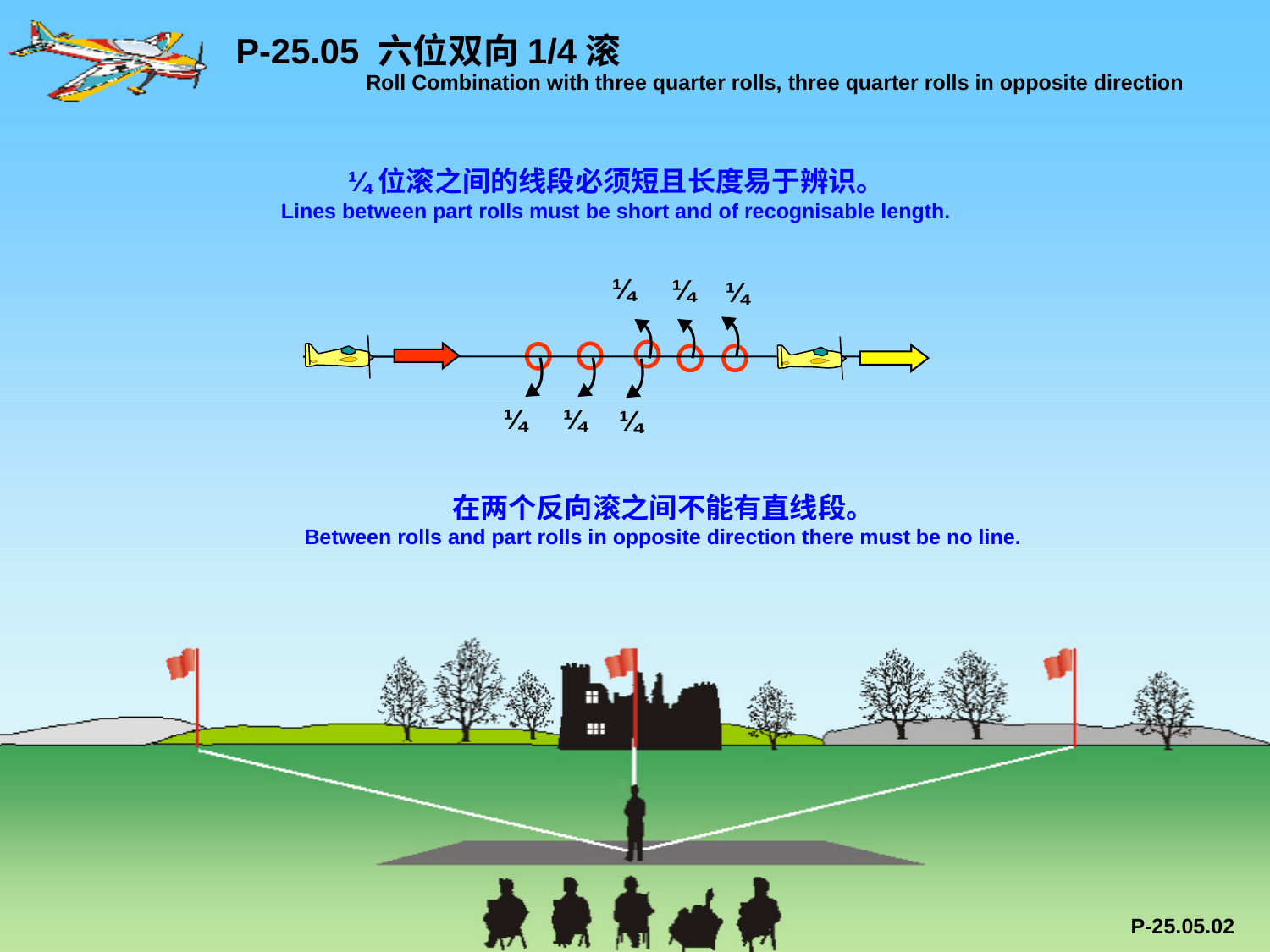

P-25.05 六位双向1/4滚
                      Roll Combination with three quarter rolls, three quarter rolls in opposite direction
¼位滚之间的线段必须短且长度易于辨识。
Lines between part rolls must be short and of recognisable length.
¼
¼
¼

¼
¼
¼
在两个反向滚之间不能有直线段。
Between rolls and part rolls in opposite direction there must be no line.
P-25.05.02